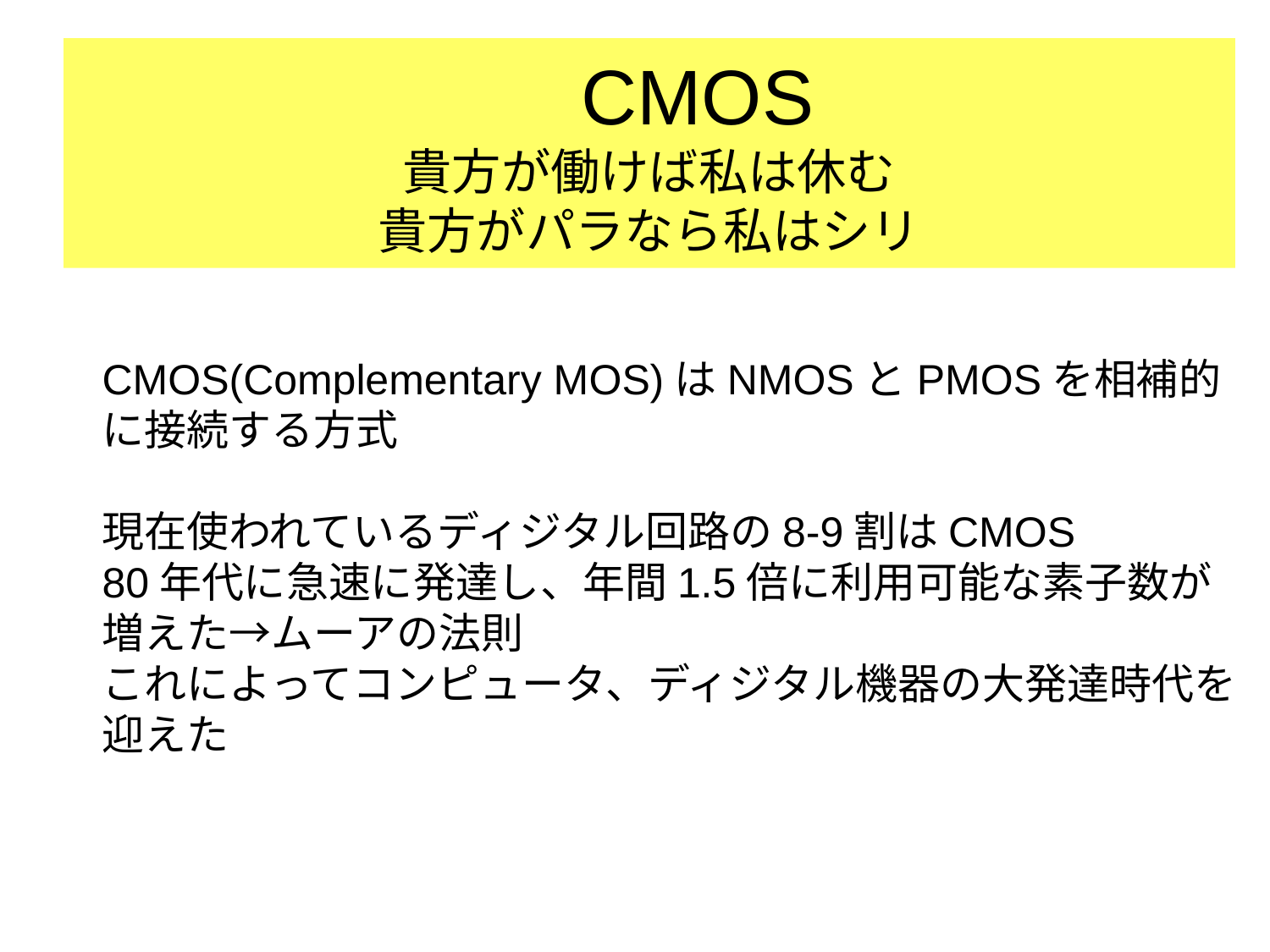

# CMOS 貴方が働けば私は休む 貴方がパラなら私はシリ
CMOS(Complementary MOS)はNMOSとPMOSを相補的
に接続する方式

現在使われているディジタル回路の8-9割はCMOS
80年代に急速に発達し、年間1.5倍に利用可能な素子数が
増えた→ムーアの法則
これによってコンピュータ、ディジタル機器の大発達時代を
迎えた